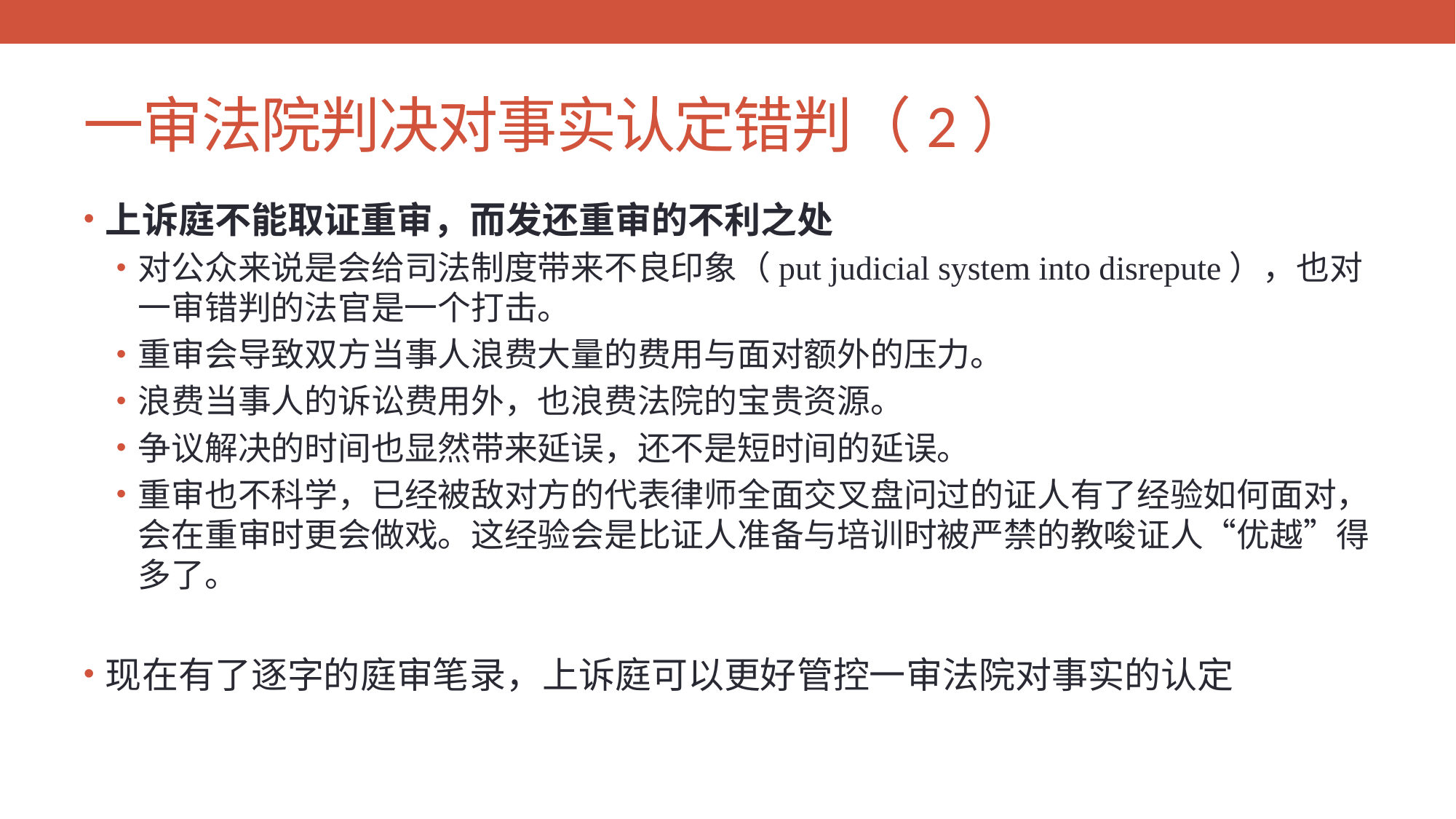

# 一审法院判决对事实认定错判（2）
上诉庭不能取证重审，而发还重审的不利之处
对公众来说是会给司法制度带来不良印象（put judicial system into disrepute），也对一审错判的法官是一个打击。
重审会导致双方当事人浪费大量的费用与面对额外的压力。
浪费当事人的诉讼费用外，也浪费法院的宝贵资源。
争议解决的时间也显然带来延误，还不是短时间的延误。
重审也不科学，已经被敌对方的代表律师全面交叉盘问过的证人有了经验如何面对，会在重审时更会做戏。这经验会是比证人准备与培训时被严禁的教唆证人“优越”得多了。

现在有了逐字的庭审笔录，上诉庭可以更好管控一审法院对事实的认定